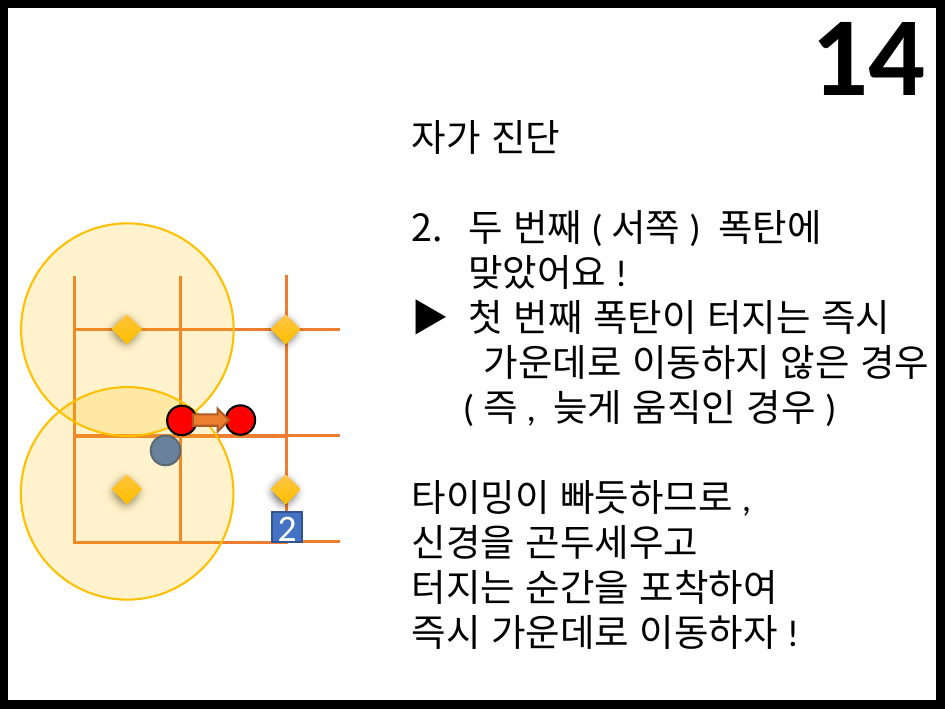

14
자가 진단

두 번째(서쪽) 폭탄에
맞았어요!
▶ 첫 번째 폭탄이 터지는 즉시
      가운데로 이동하지 않은 경우
      (즉, 늦게 움직인 경우)

타이밍이 빠듯하므로,
신경을 곤두세우고
터지는 순간을 포착하여
즉시 가운데로 이동하자!

2